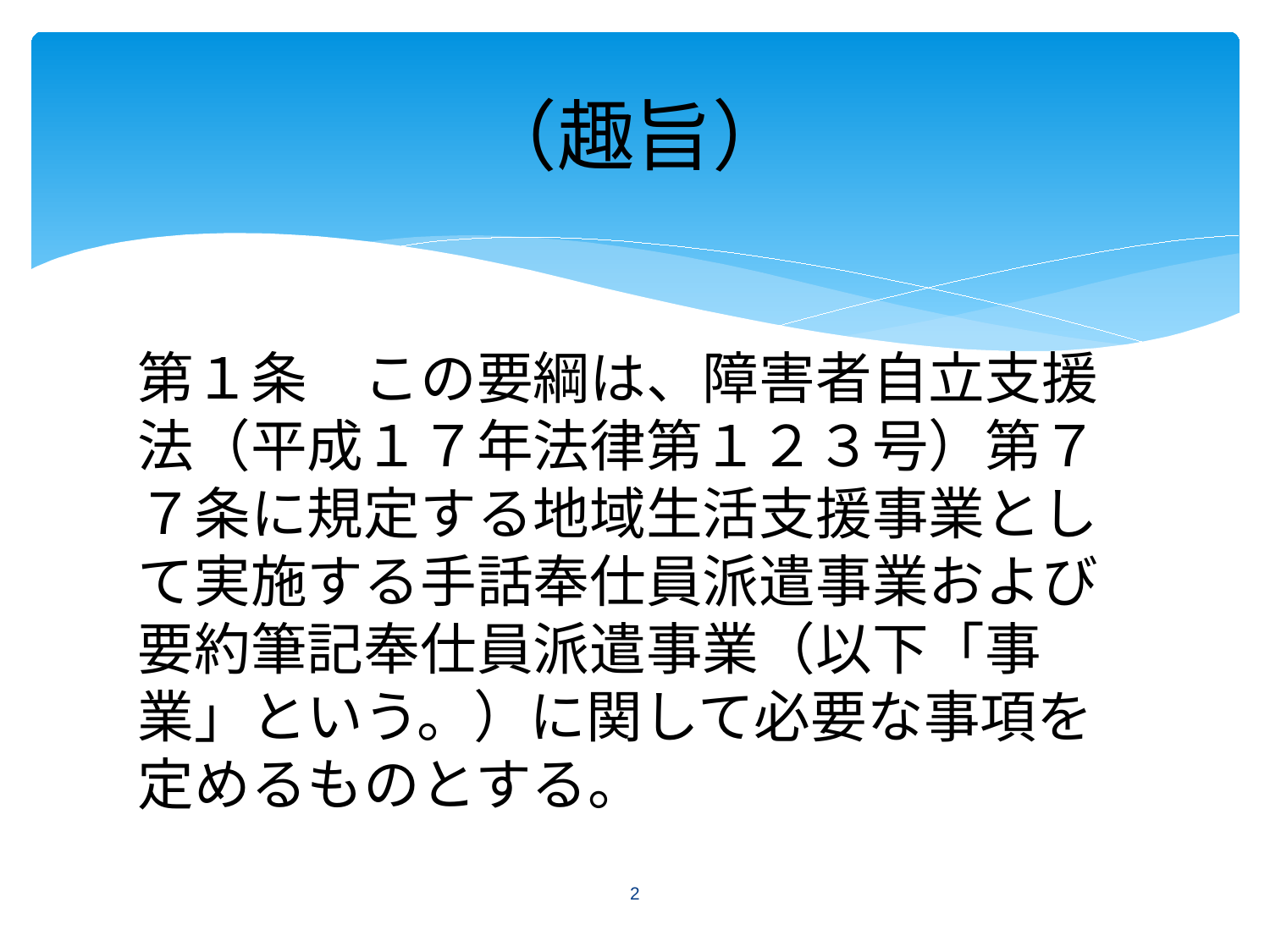

（趣旨）
第１条　この要綱は、障害者自立支援法（平成１７年法律第１２３号）第７７条に規定する地域生活支援事業として実施する手話奉仕員派遣事業および要約筆記奉仕員派遣事業（以下「事業」という。）に関して必要な事項を定めるものとする。

2